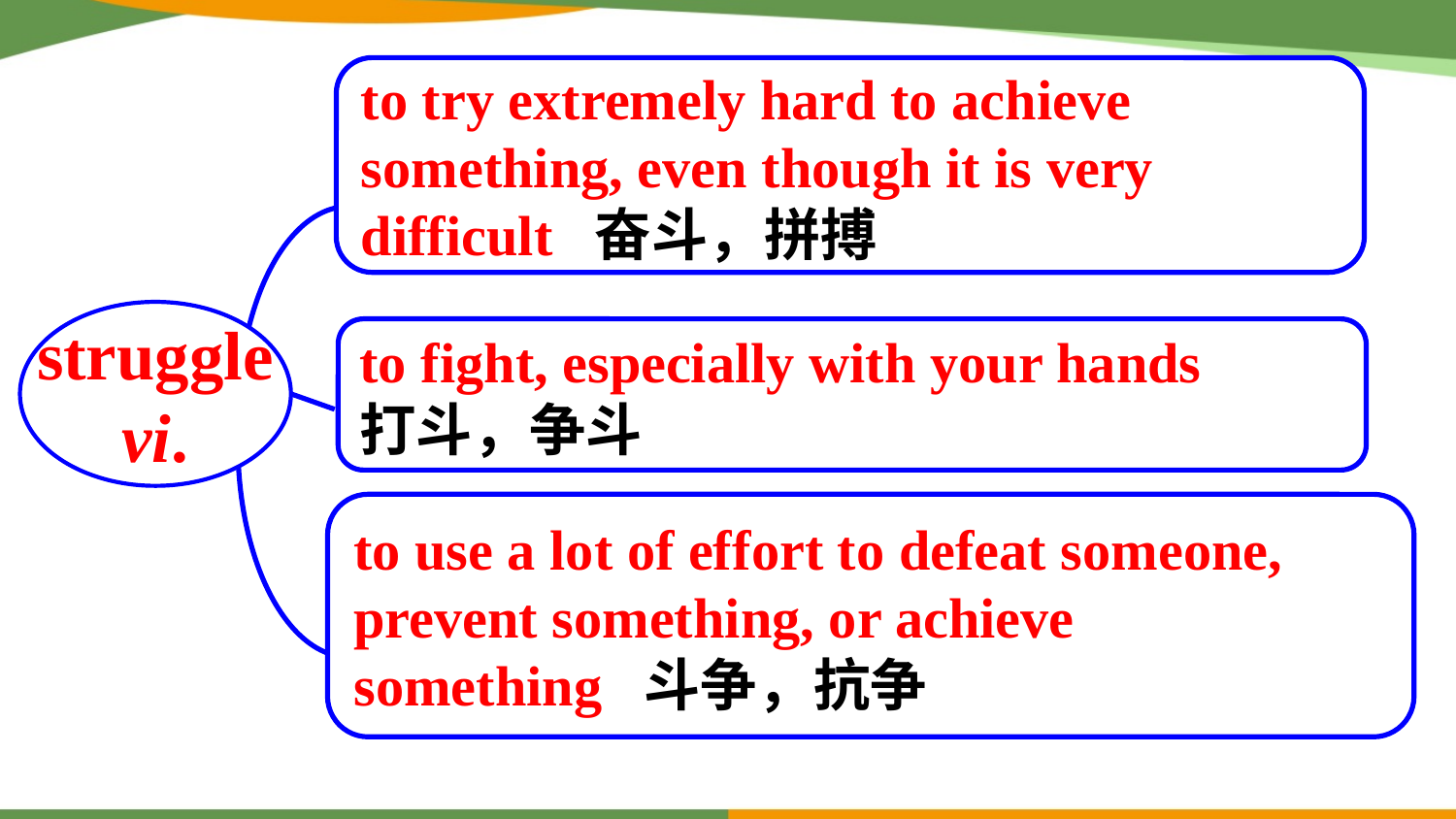

to try extremely hard to achieve
something, even though it is very
difficult  奋斗，拼搏

struggle
vi.
to fight, especially with your hands
打斗，争斗
to use a lot of effort to defeat someone,
prevent something, or achieve
something  斗争，抗争